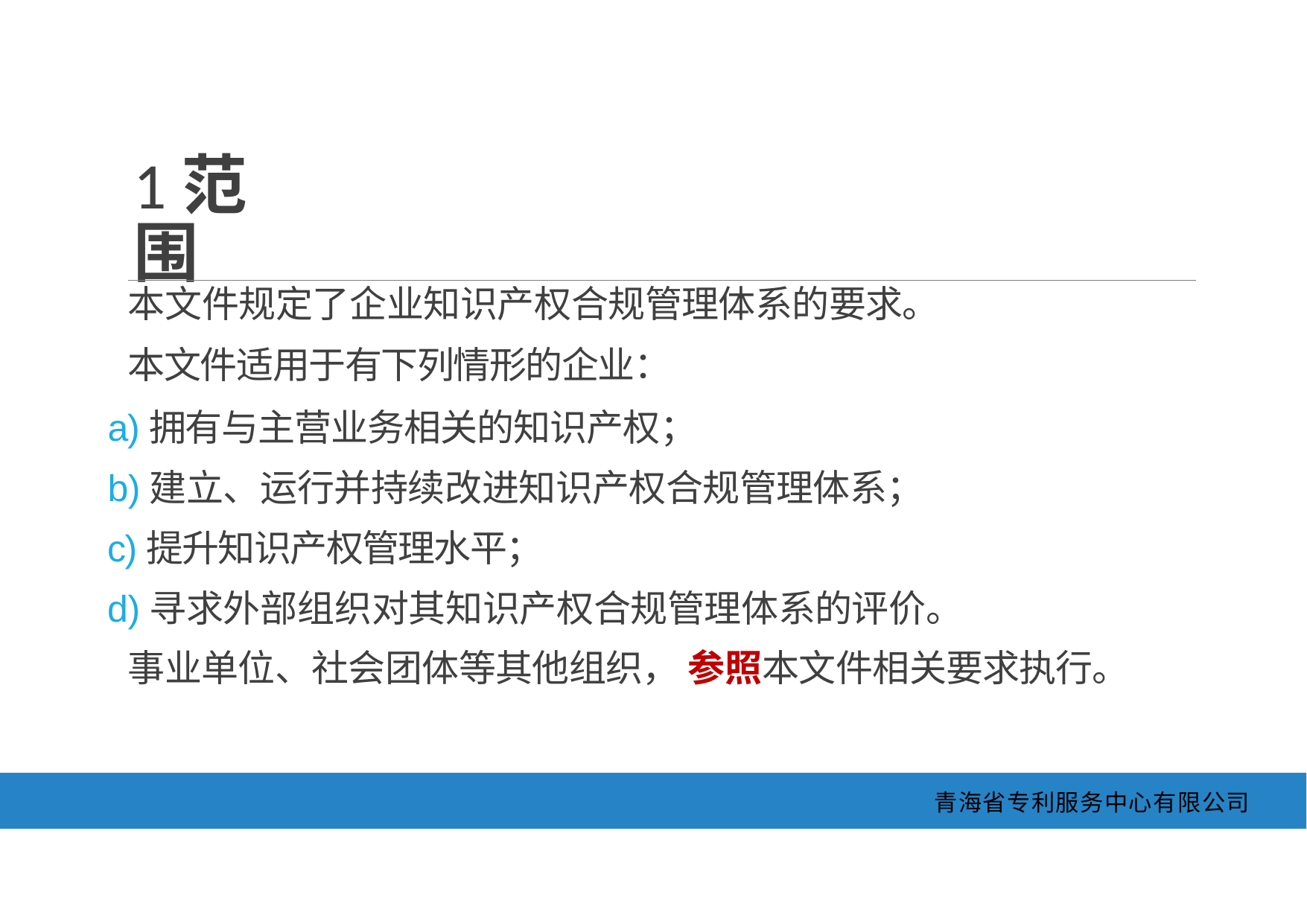

1范围

本文件规定了企业知识产权合规管理体系的要求。
本文件适用于有下列情形的企业：
a)拥有与主营业务相关的知识产权；
b)建立、运行并持续改进知识产权合规管理体系；
c)提升知识产权管理水平；
d)寻求外部组织对其知识产权合规管理体系的评价。

事业单位、社会团体等其他组织， 参照本文件相关要求执行。

青海省专利服务中心有限公司